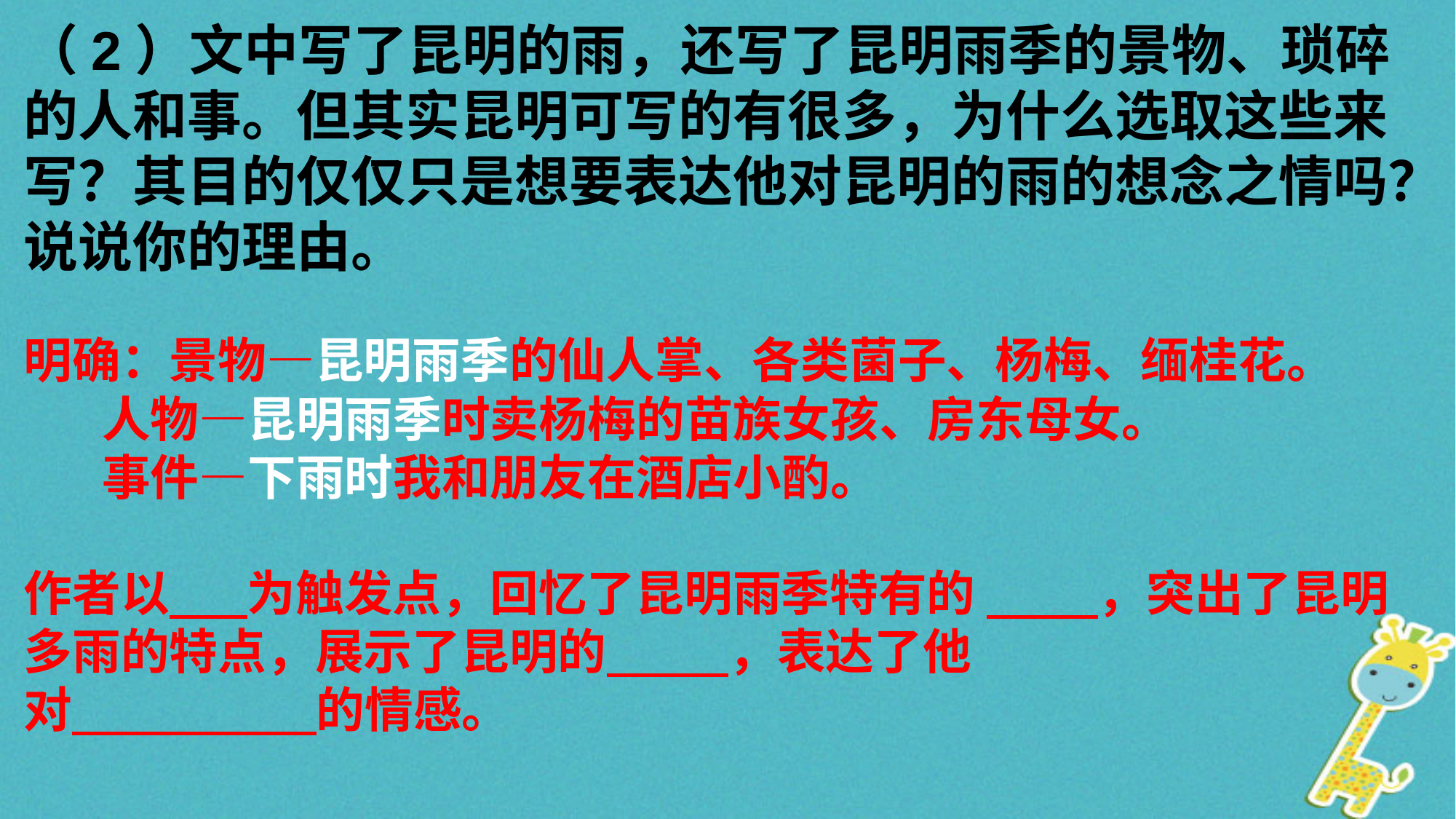

（2）文中写了昆明的雨，还写了昆明雨季的景物、琐碎的人和事。但其实昆明可写的有很多，为什么选取这些来写？其目的仅仅只是想要表达他对昆明的雨的想念之情吗？说说你的理由。
明确：景物—昆明雨季的仙人掌、各类菌子、杨梅、缅桂花。
      人物—昆明雨季时卖杨梅的苗族女孩、房东母女。
      事件—下雨时我和朋友在酒店小酌。

作者以       为触发点，回忆了昆明雨季特有的           ，突出了昆明多雨的特点，展示了昆明的           ，表达了他
对                      的情感。